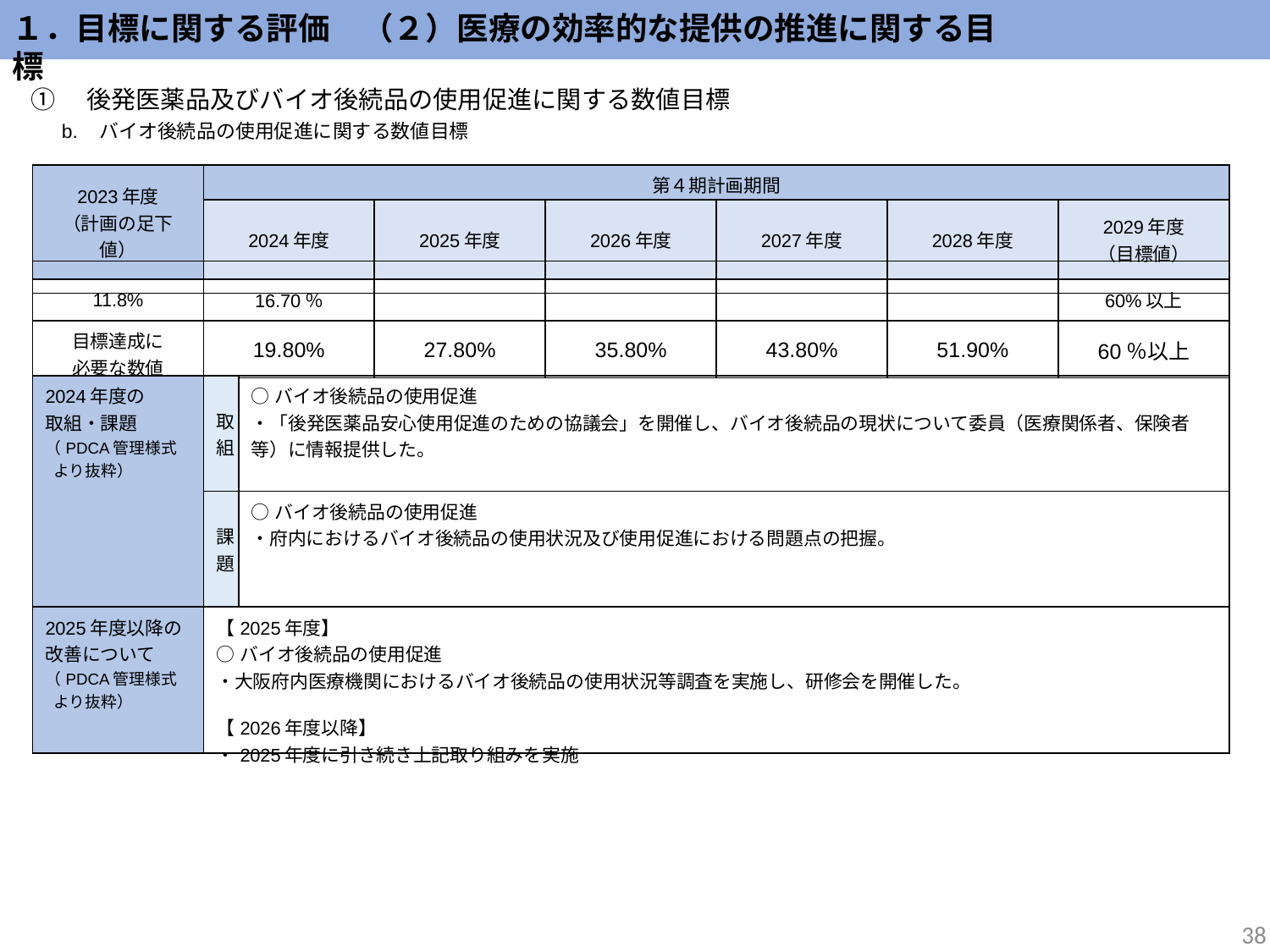

１．目標に関する評価　（２）医療の効率的な提供の推進に関する目標
①　後発医薬品及びバイオ後続品の使用促進に関する数値目標
　b.   バイオ後続品の使用促進に関する数値目標
| 2023年度 （計画の足下値） | 第４期計画期間 |  |  |  |  |  |
| --- | --- | --- | --- | --- | --- | --- |
| 2023年度 （計画の足下値） | 2024年度 | 2025年度 | 2026年度 | 2027年度 | 2028年度 | 2029年度 （目標値） |
| 11.8% | 16.70％ |  |  |  |  | 60%以上 |
| 目標達成に 必要な数値 | 19.80% | 27.80% | 35.80% | 43.80% | 51.90% | 60％以上 |
| 2024年度の 取組・課題 （PDCA管理様式 より抜粋） | 取組 | ○バイオ後続品の使用促進 ・「後発医薬品安心使用促進のための協議会」を開催し、バイオ後続品の現状について委員（医療関係者、保険者等）に情報提供した。 |
| --- | --- | --- |
|  | 課題 | ○バイオ後続品の使用促進 ・府内におけるバイオ後続品の使用状況及び使用促進における問題点の把握。 |
| 2025年度以降の改善について （PDCA管理様式 より抜粋） | 【2025年度】 ○バイオ後続品の使用促進 ・大阪府内医療機関におけるバイオ後続品の使用状況等調査を実施し、研修会を開催した。 【2026年度以降】 ・2025年度に引き続き上記取り組みを実施 |  |
38